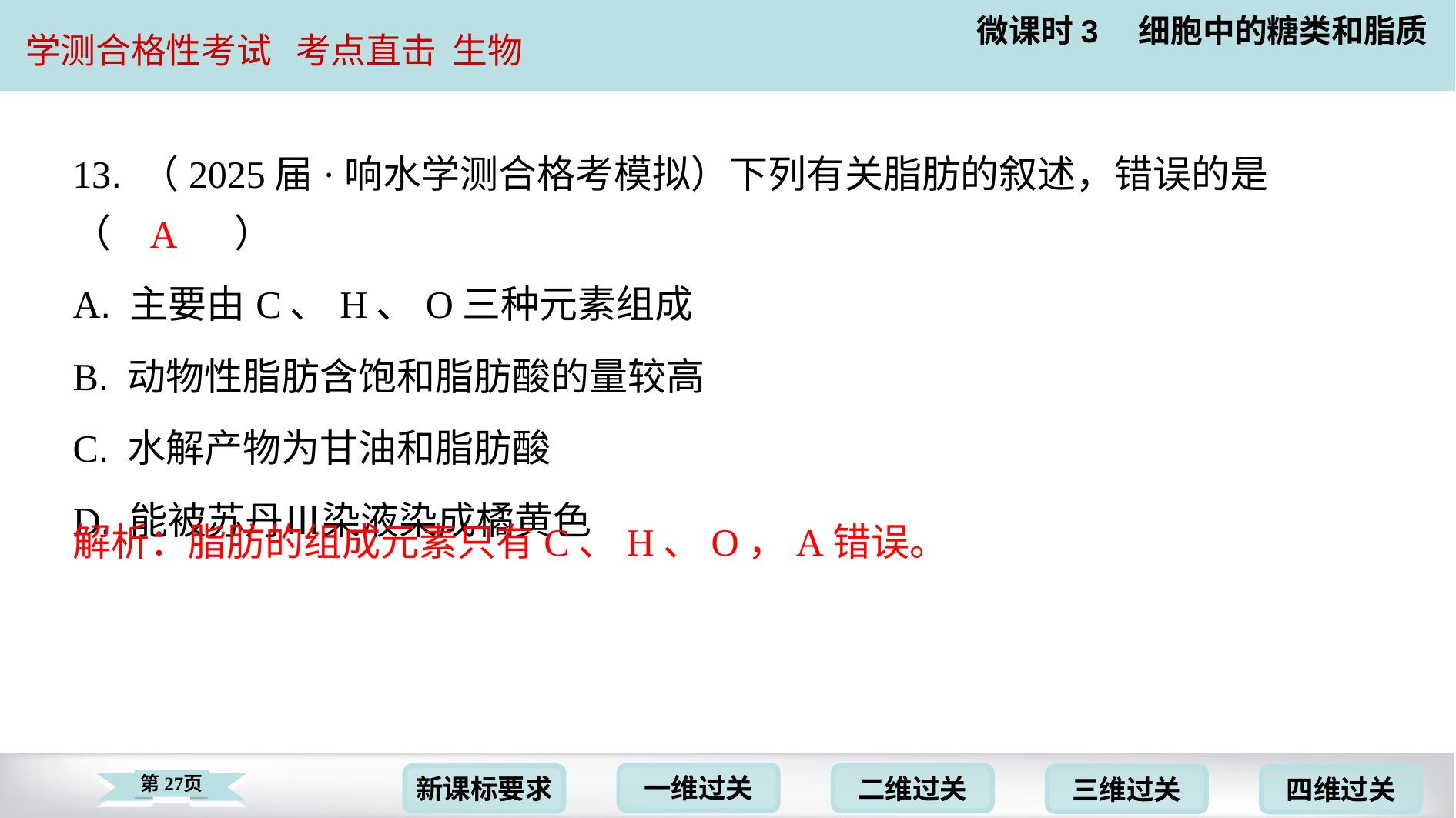

13. （2025届·响水学测合格考模拟）下列有关脂肪的叙述，错误的是
（　A　）
A
| A. 主要由C、H、O三种元素组成 |
| --- |
| B. 动物性脂肪含饱和脂肪酸的量较高 |
| C. 水解产物为甘油和脂肪酸 |
| D. 能被苏丹Ⅲ染液染成橘黄色 |
解析：脂肪的组成元素只有C、H、O，A错误。